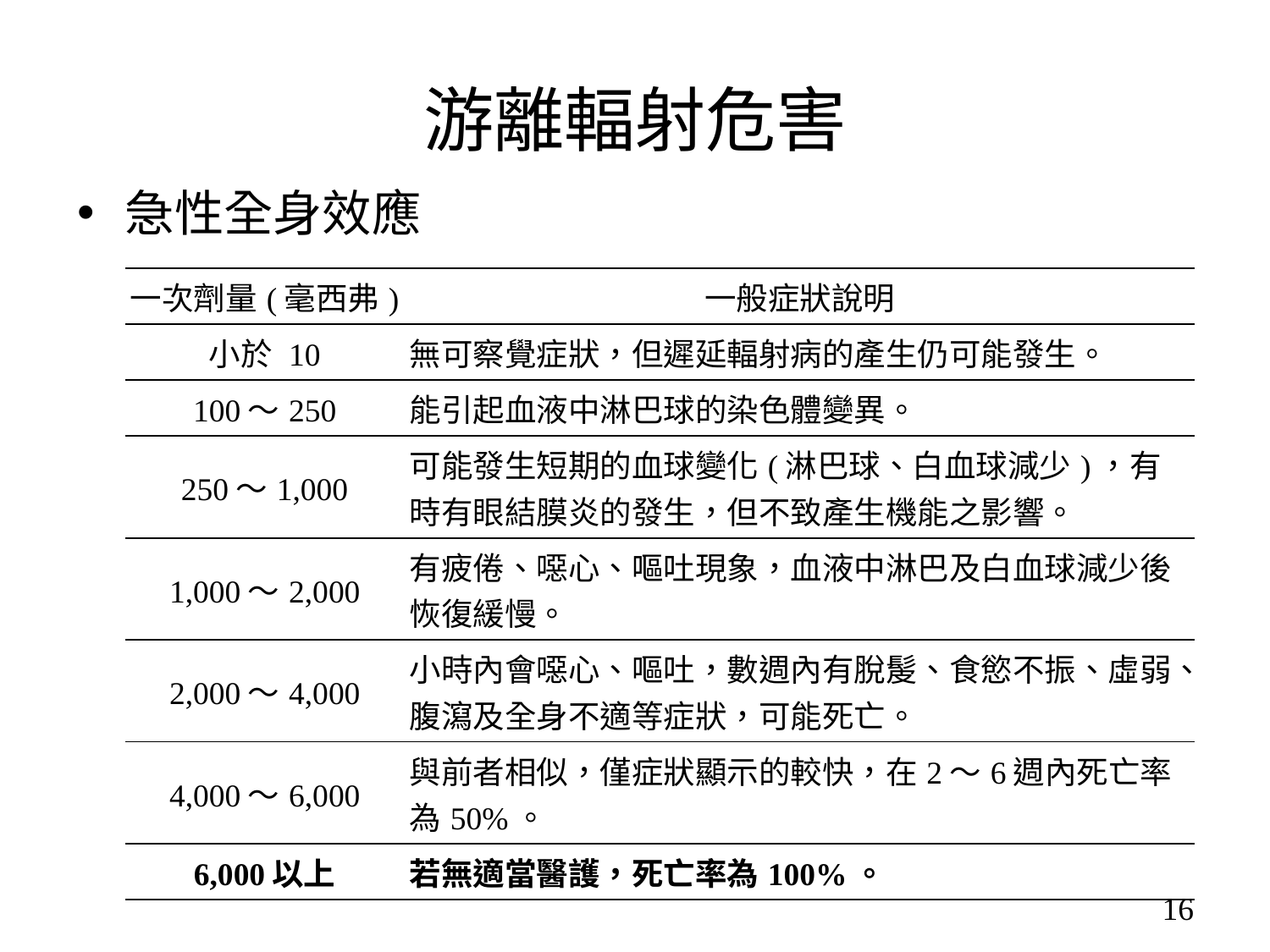

# 游離輻射危害
急性全身效應

| 一次劑量(毫西弗) | 一般症狀說明 |
| --- | --- |
| 小於 10 | 無可察覺症狀，但遲延輻射病的產生仍可能發生。 |
| 100〜250 | 能引起血液中淋巴球的染色體變異。 |
| 250〜1,000 | 可能發生短期的血球變化(淋巴球、白血球減少)，有時有眼結膜炎的發生，但不致產生機能之影響。 |
| 1,000〜2,000 | 有疲倦、噁心、嘔吐現象，血液中淋巴及白血球減少後恢復緩慢。 |
| 2,000〜4,000 | 小時內會噁心、嘔吐，數週內有脫髲、食慾不振、虛弱、腹瀉及全身不適等症狀，可能死亡。 |
| 4,000〜6,000 | 與前者相似，僅症狀顯示的較快，在2〜6週內死亡率為50%。 |
| 6,000以上 | 若無適當醫護，死亡率為100%。 |
16